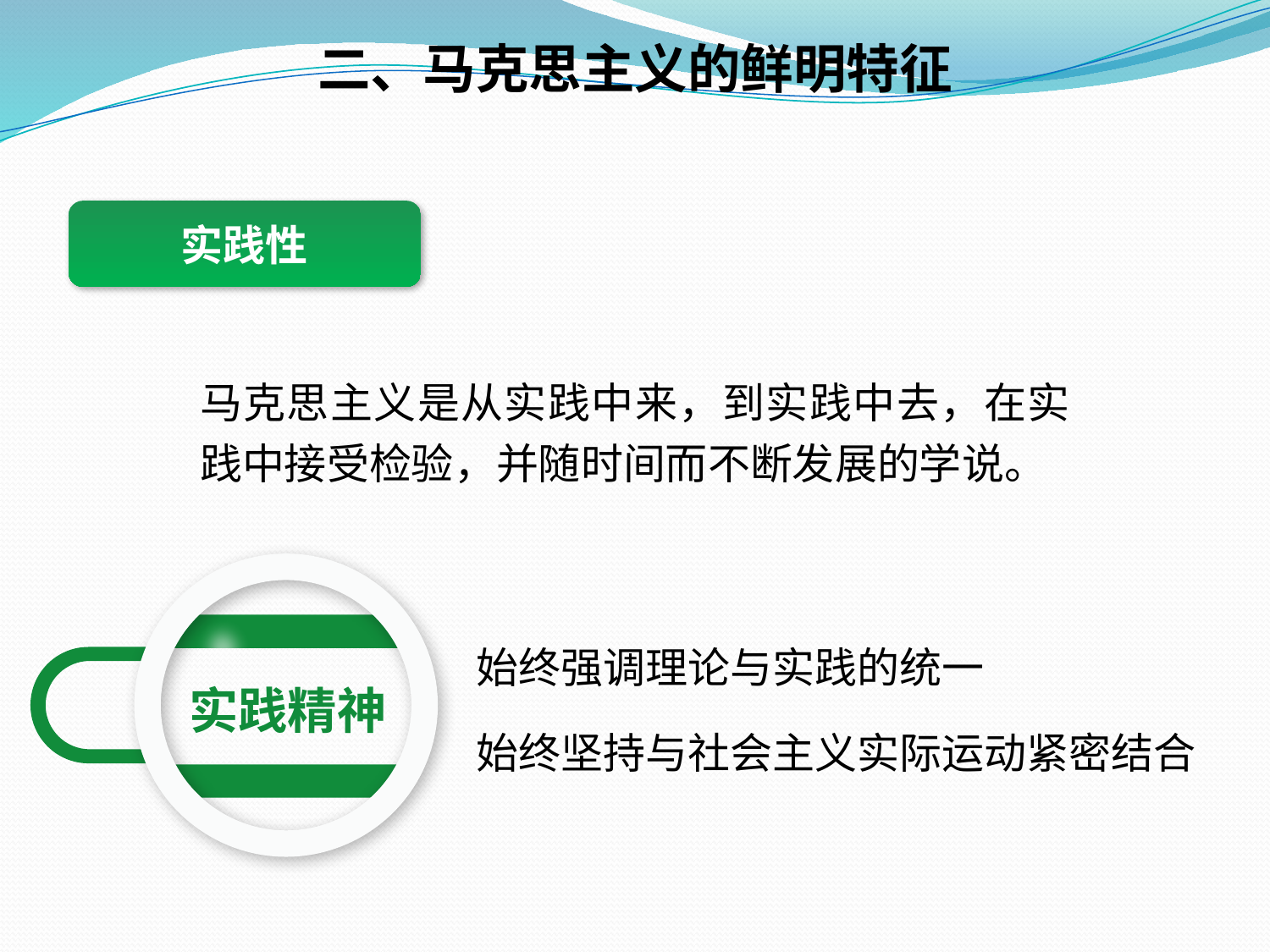

二、马克思主义的鲜明特征
实践性
马克思主义是从实践中来，到实践中去，在实践中接受检验，并随时间而不断发展的学说。

实践精神
始终强调理论与实践的统一
始终坚持与社会主义实际运动紧密结合